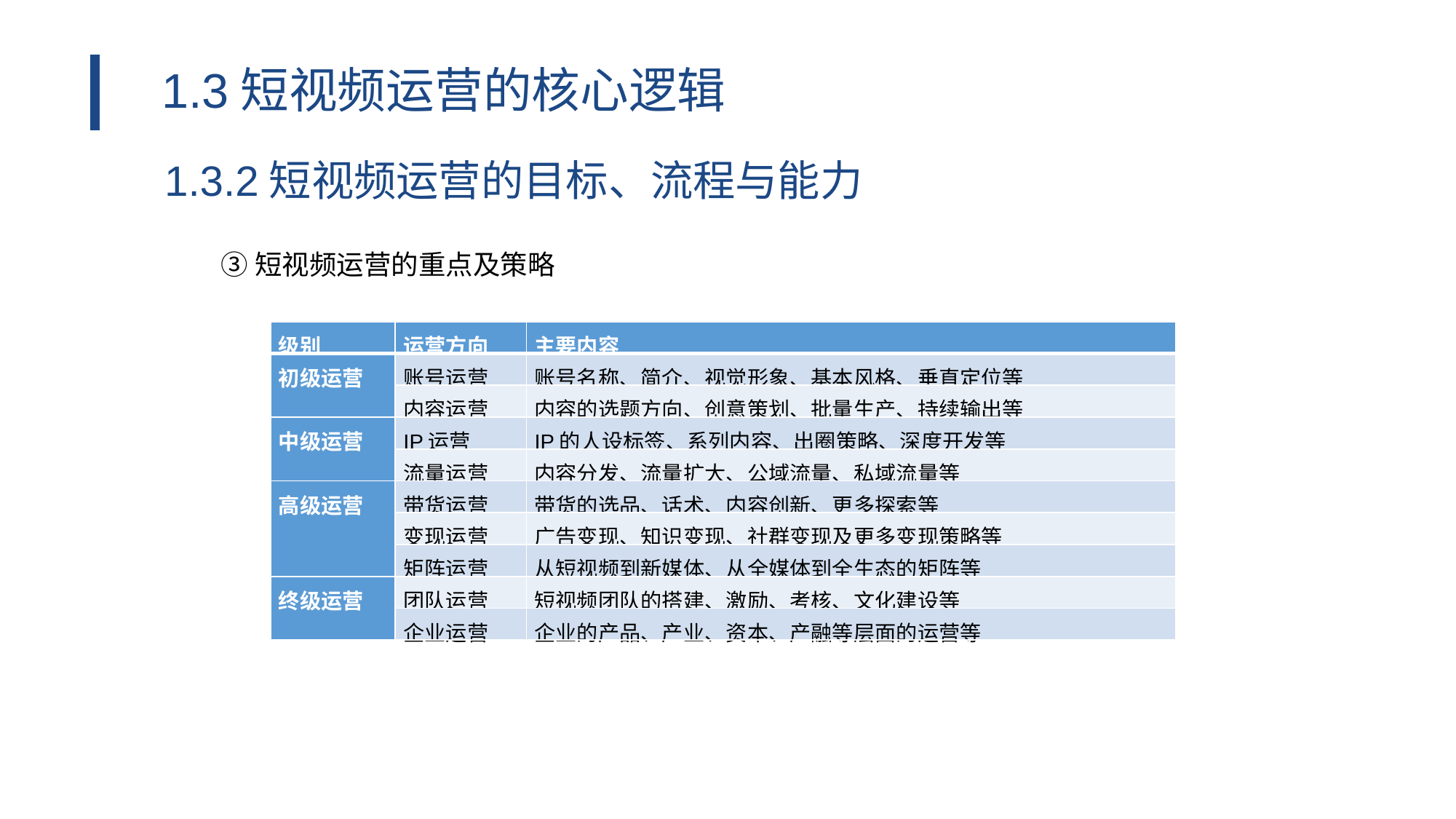

1.3短视频运营的核心逻辑

1.3.2短视频运营的目标、流程与能力

③短视频运营的重点及策略
| 级别 | 运营方向 | 主要内容 |
| --- | --- | --- |
| 初级运营 | 账号运营 | 账号名称、简介、视觉形象、基本风格、垂直定位等 |
|  | 内容运营 | 内容的选题方向、创意策划、批量生产、持续输出等 |
| 中级运营 | IP运营 | IP的人设标签、系列内容、出圈策略、深度开发等 |
|  | 流量运营 | 内容分发、流量扩大、公域流量、私域流量等 |
| 高级运营 | 带货运营 | 带货的选品、话术、内容创新、更多探索等 |
|  | 变现运营 | 广告变现、知识变现、社群变现及更多变现策略等 |
|  | 矩阵运营 | 从短视频到新媒体、从全媒体到全生态的矩阵等 |
| 终级运营 | 团队运营 | 短视频团队的搭建、激励、考核、文化建设等 |
|  | 企业运营 | 企业的产品、产业、资本、产融等层面的运营等 |